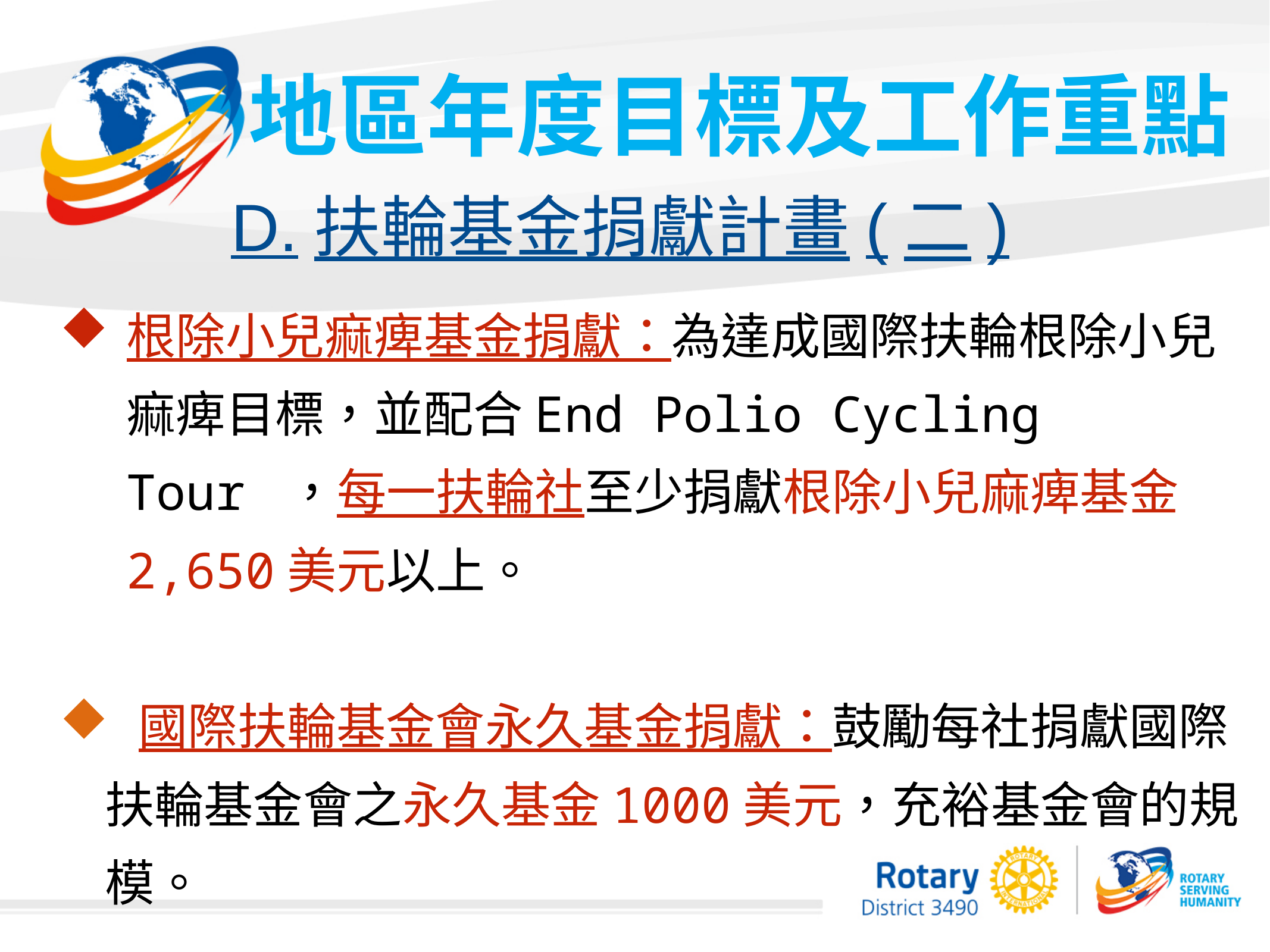

地區年度目標及工作重點
D.扶輪基金捐獻計畫(二)
根除小兒痲痺基金捐獻：為達成國際扶輪根除小兒痲痺目標，並配合End Polio Cycling Tour ，每一扶輪社至少捐獻根除小兒麻痺基金2,650美元以上。

 國際扶輪基金會永久基金捐獻：鼓勵每社捐獻國際
   扶輪基金會之永久基金1000美元，充裕基金會的規
   模。